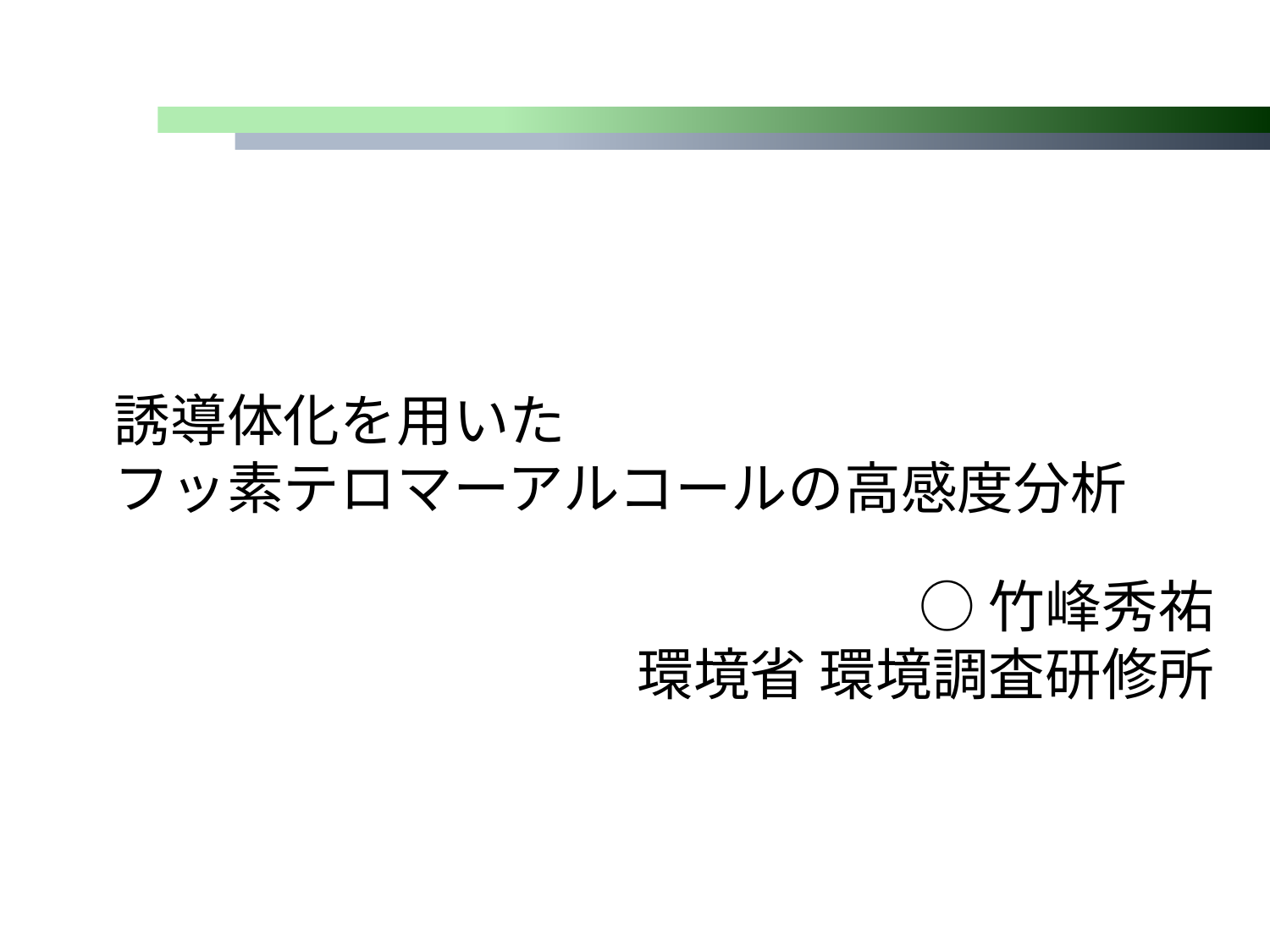

誘導体化を用いた
フッ素テロマーアルコールの高感度分析

○竹峰秀祐
環境省 環境調査研修所